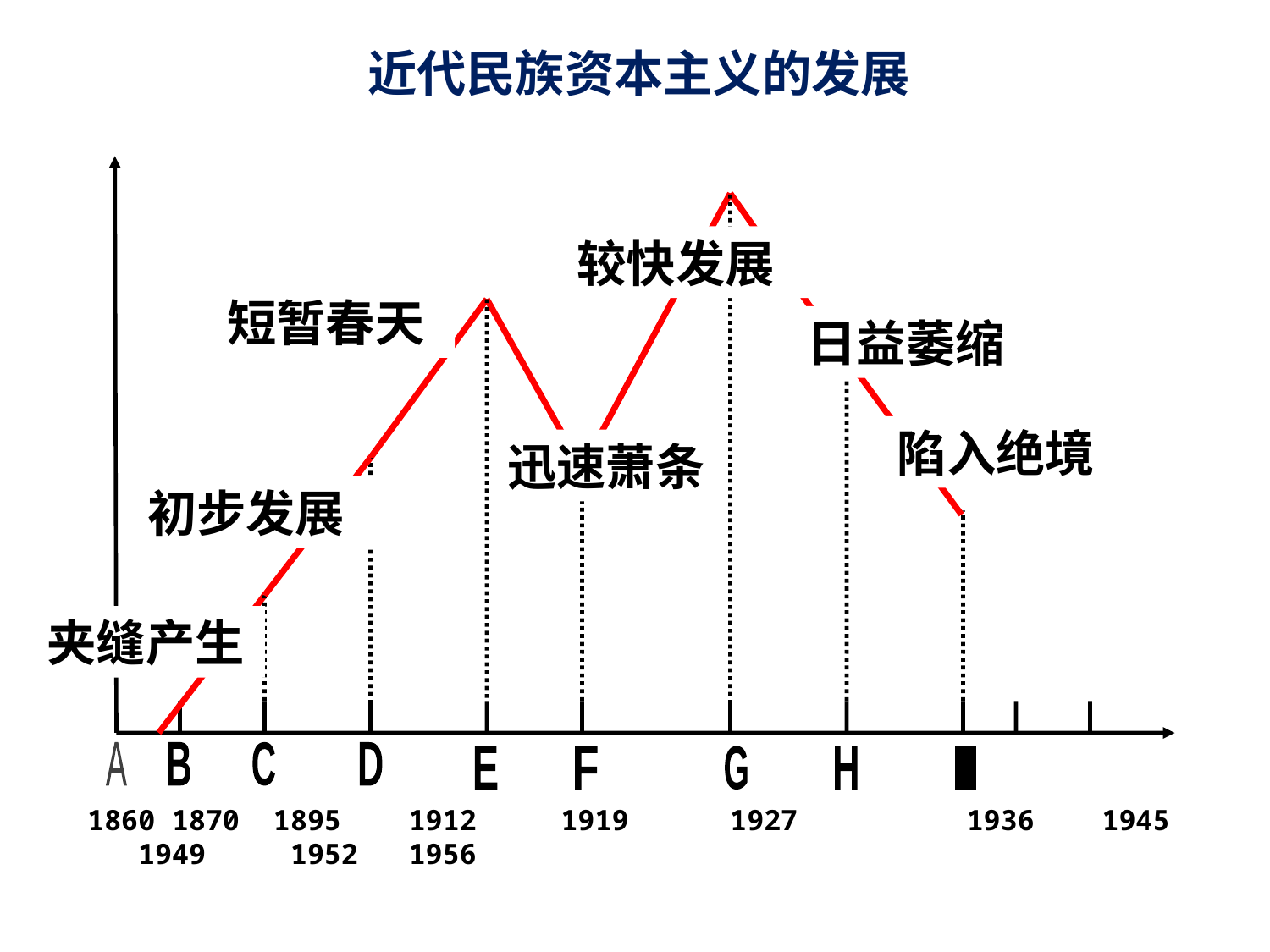

近代民族资本主义的发展

较快发展
短暂春天

日益萎缩

陷入绝境
迅速萧条

初步发展

夹缝产生

A
B
C
D
E
F
G
H
I
1860 1870  1895    1912     1919      1927          1936    1945    1949     1952   1956